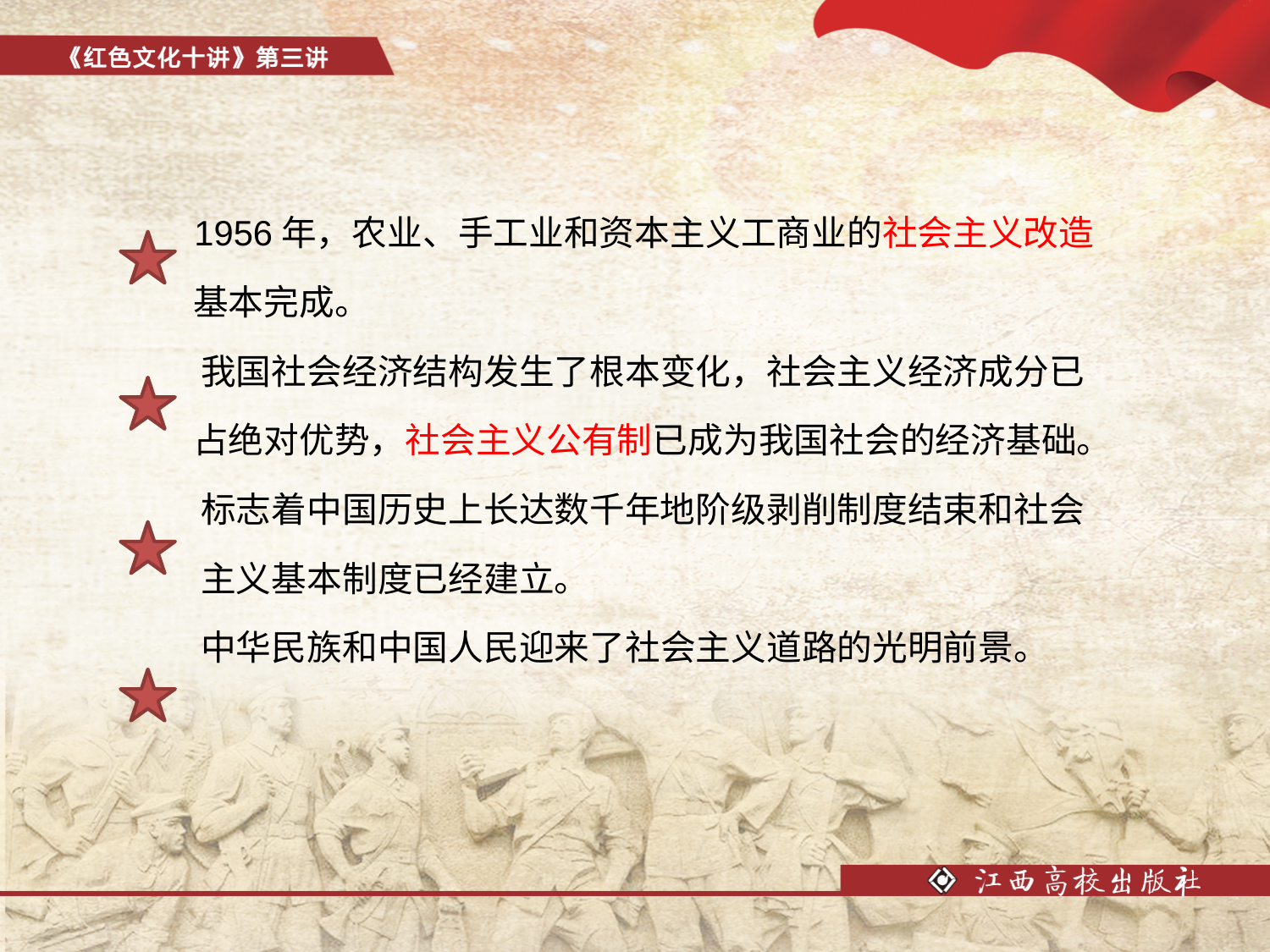

1956年，农业、手工业和资本主义工商业的社会主义改造
     基本完成。
      我国社会经济结构发生了根本变化，社会主义经济成分已
     占绝对优势，社会主义公有制已成为我国社会的经济基础。
      标志着中国历史上长达数千年地阶级剥削制度结束和社会
      主义基本制度已经建立。
      中华民族和中国人民迎来了社会主义道路的光明前景。